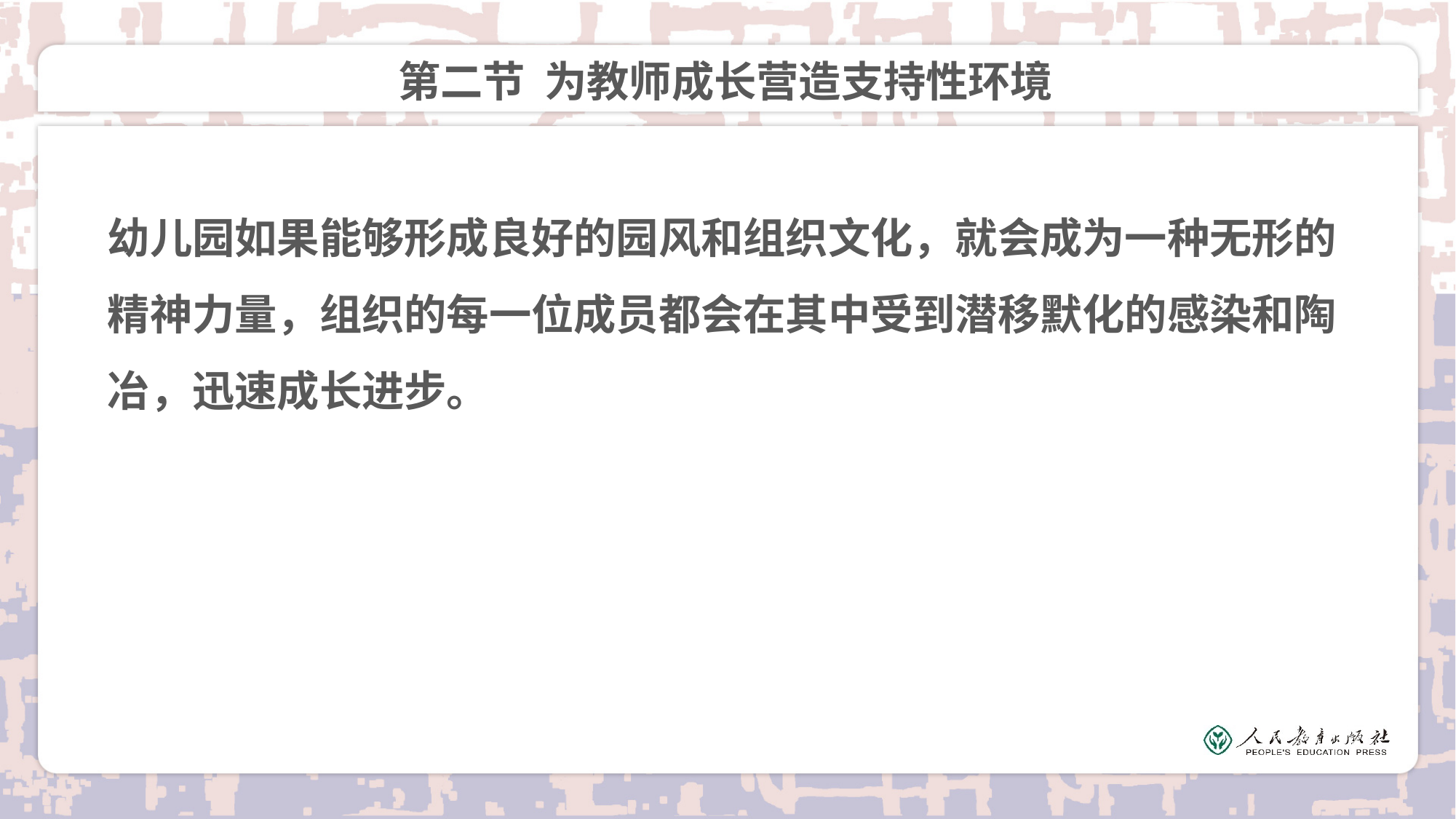

# 第二节  为教师成长营造支持性环境
幼儿园如果能够形成良好的园风和组织文化，就会成为一种无形的精神力量，组织的每一位成员都会在其中受到潜移默化的感染和陶冶，迅速成长进步。